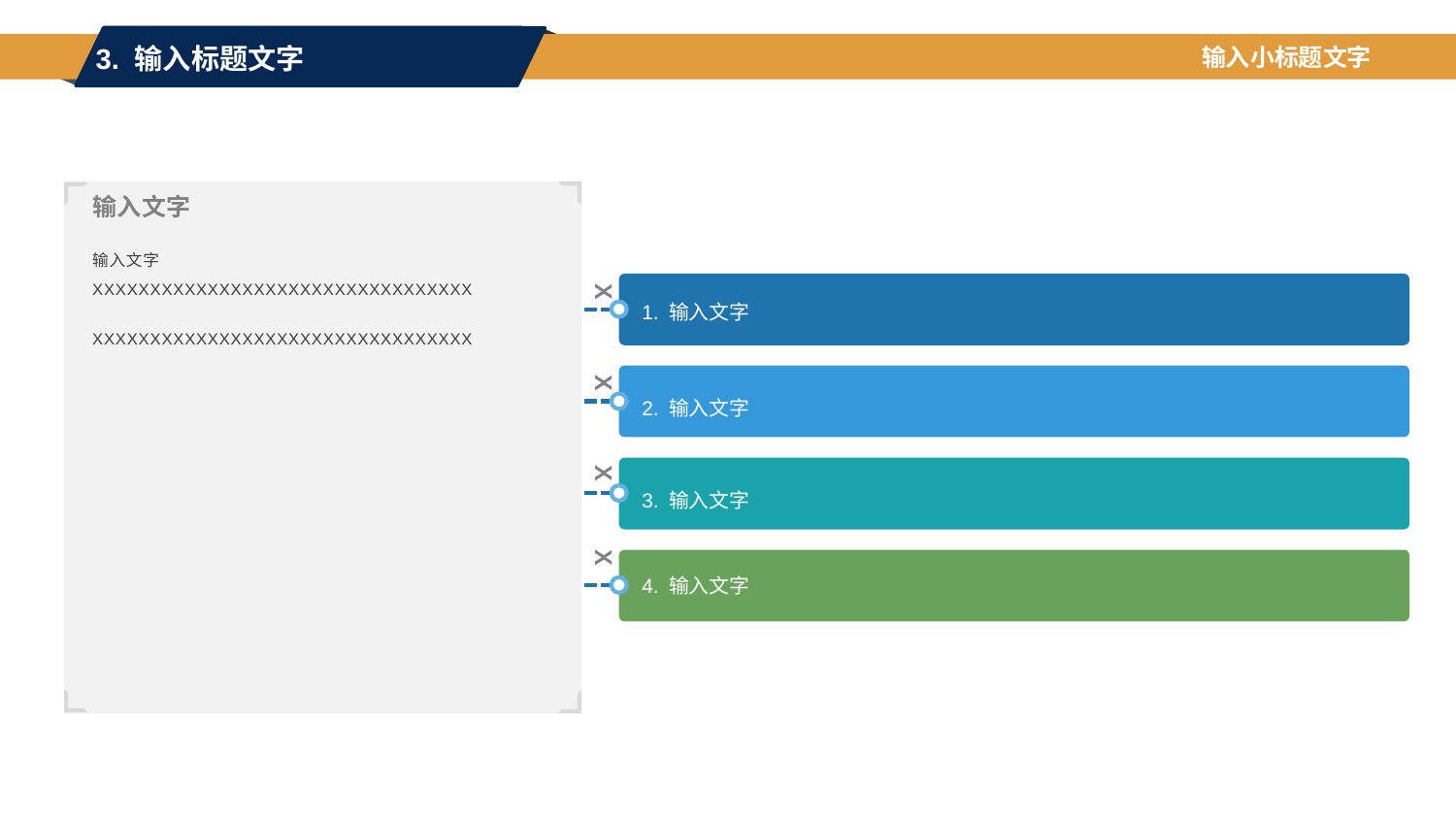

3.文化建设工作考核结果及分析

3. 输入标题文字
输入小标题文字

输入文字
输入文字XXXXXXXXXXXXXXXXXXXXXXXXXXXXXXXXX
XXXXXXXXXXXXXXXXXXXXXXXXXXXXXXXXX

X           X           X          X
1. 输入文字

2. 输入文字

3. 输入文字

4. 输入文字